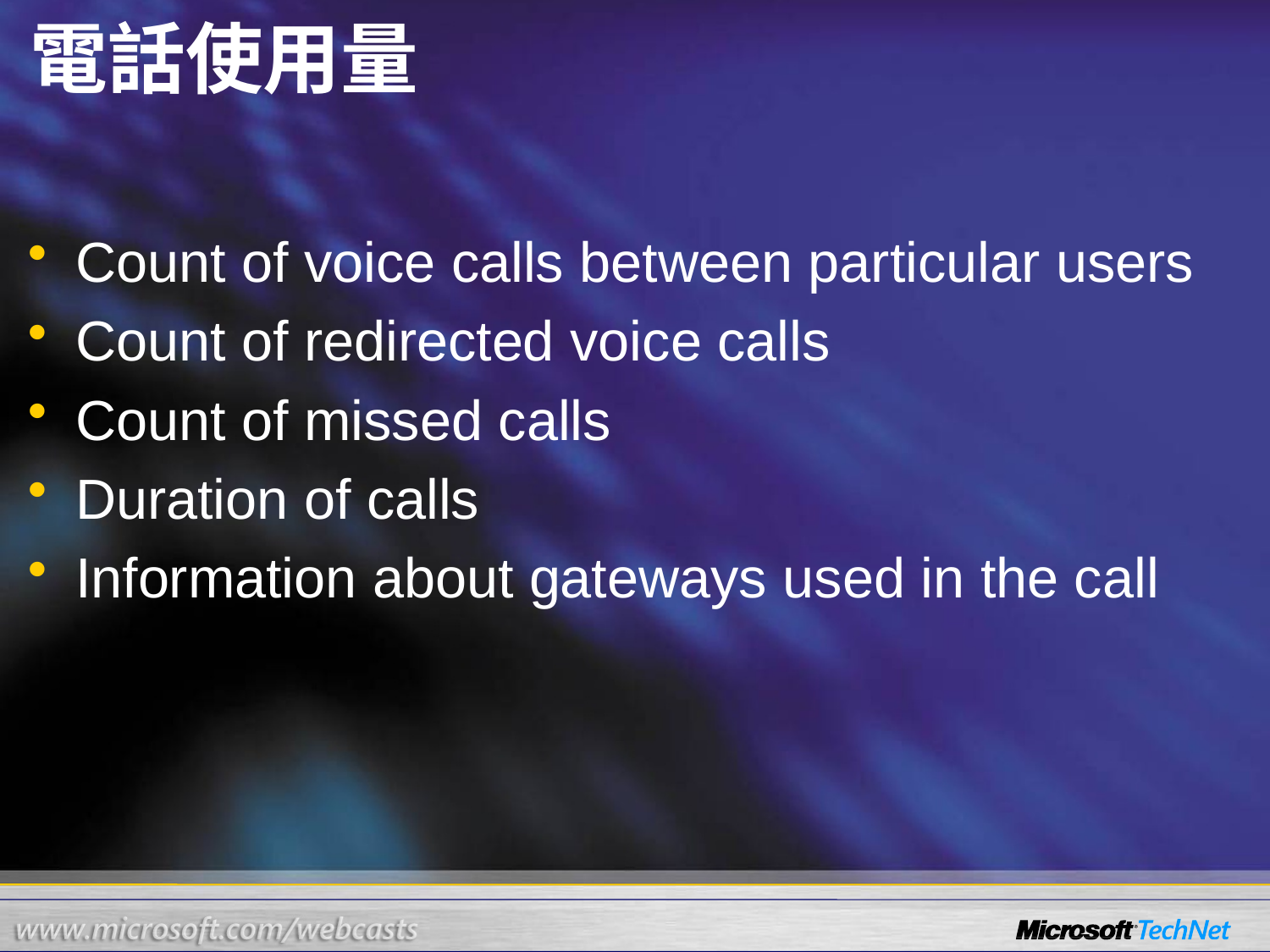

# 電話使用量
Count of voice calls between particular users
Count of redirected voice calls
Count of missed calls
Duration of calls
Information about gateways used in the call